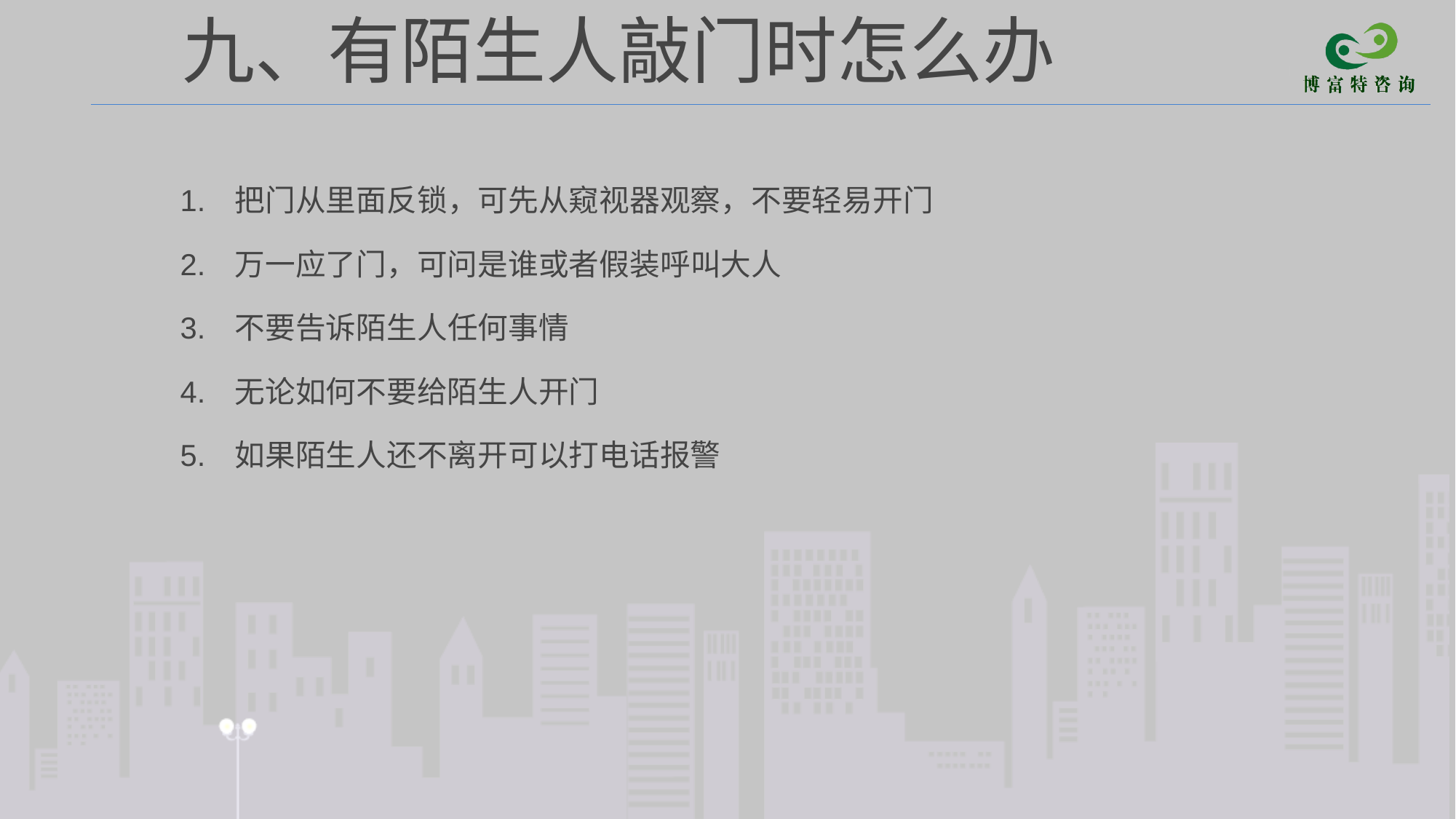

# 九、有陌生人敲门时怎么办
把门从里面反锁，可先从窥视器观察，不要轻易开门
万一应了门，可问是谁或者假装呼叫大人
不要告诉陌生人任何事情
无论如何不要给陌生人开门
如果陌生人还不离开可以打电话报警
12